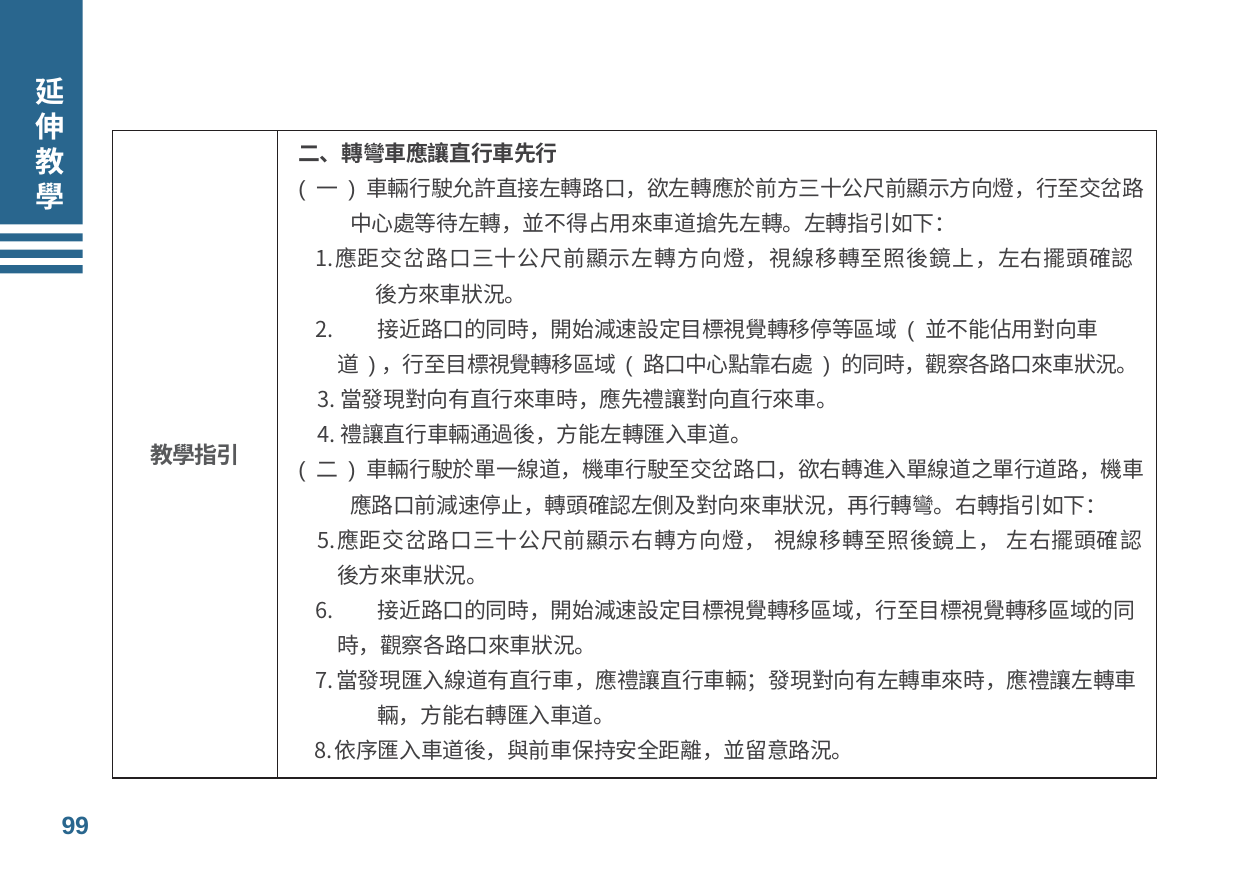

# 延伸教學
二、轉彎車應讓直行車先行
( 一 ) 車輛行駛允許直接左轉路口，欲左轉應於前方三十公尺前顯示方向燈，行至交岔路中心處等待左轉，並不得占用來車道搶先左轉。左轉指引如下：
應距交岔路口三十公尺前顯示左轉方向燈，視線移轉至照後鏡上，左右擺頭確認	後方來車狀況。
	接近路口的同時，開始減速設定目標視覺轉移停等區域 ( 並不能佔用對向車道 )，行至目標視覺轉移區域 ( 路口中心點靠右處 ) 的同時，觀察各路口來車狀況。
當發現對向有直行來車時，應先禮讓對向直行來車。
禮讓直行車輛通過後，方能左轉匯入車道。
( 二 ) 車輛行駛於單一線道，機車行駛至交岔路口，欲右轉進入單線道之單行道路，機車應路口前減速停止，轉頭確認左側及對向來車狀況，再行轉彎。右轉指引如下：
應距交岔路口三十公尺前顯示右轉方向燈， 視線移轉至照後鏡上， 左右擺頭確認後方來車狀況。
	接近路口的同時，開始減速設定目標視覺轉移區域，行至目標視覺轉移區域的同時，觀察各路口來車狀況。
當發現匯入線道有直行車，應禮讓直行車輛；發現對向有左轉車來時，應禮讓左轉車	輛，方能右轉匯入車道。
依序匯入車道後，與前車保持安全距離，並留意路況。

教學指引
99